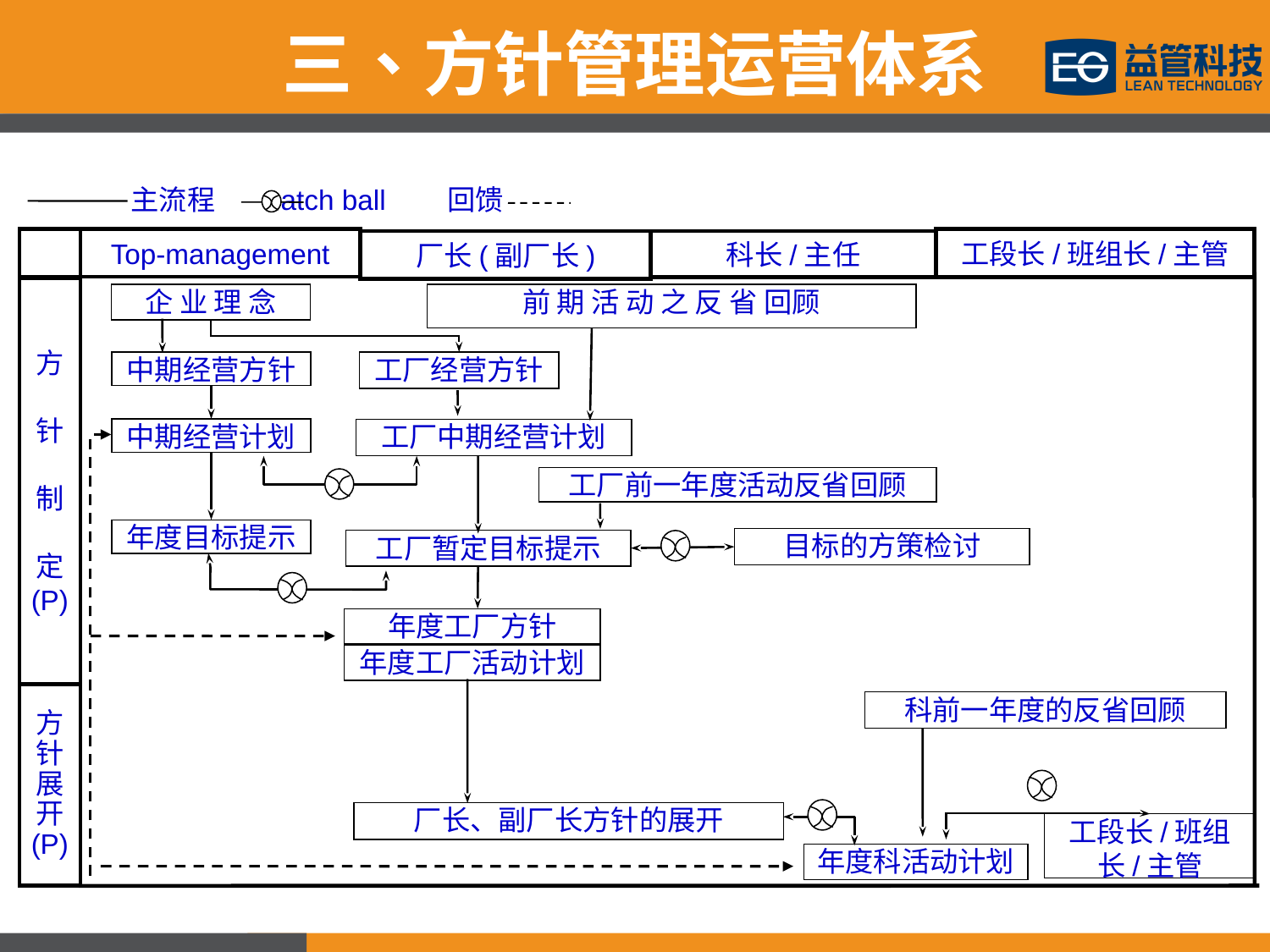

三、方针管理运营体系
主流程       catch ball       回馈

Top-management
工段长/班组长/主管
厂长(副厂长)
科长/主任

方

针

制

定
(P)
企 业 理 念
前 期 活 动 之 反 省 回顾

中期经营方针
工厂经营方针

中期经营计划
工厂中期经营计划

工厂前一年度活动反省回顾

年度目标提示
目标的方策检讨
工厂暂定目标提示

年度工厂方针

年度工厂活动计划

方
针
展
开
(P)
科前一年度的反省回顾

厂长、副厂长方针的展开
工段长/班组长/主管

年度科活动计划